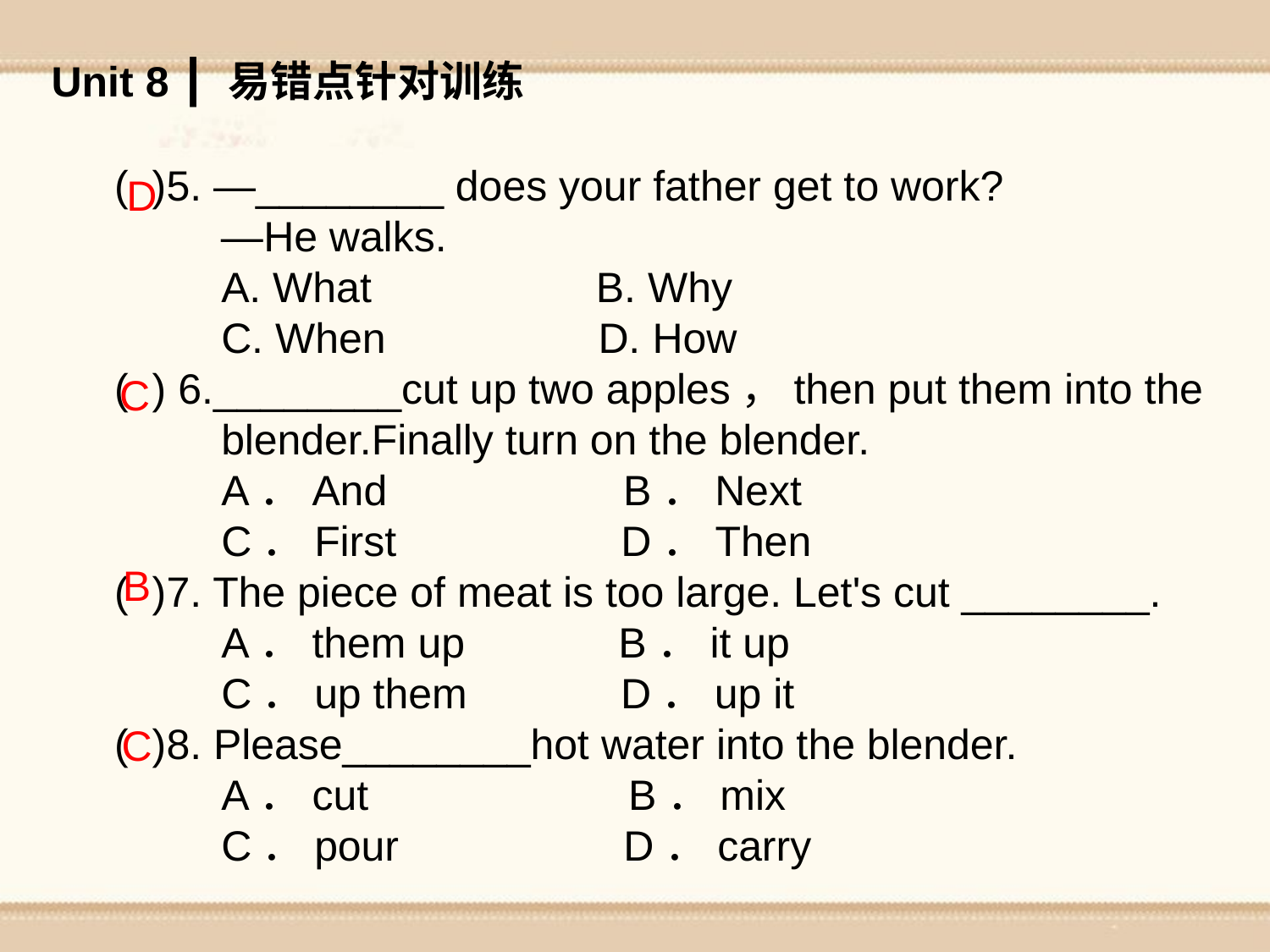

Unit 8 ┃ 易错点针对训练
(  )5. —________ does your father get to work?
         —He walks.
         A. What                   B. Why
         C. When                  D. How
(  ) 6.________cut up two apples，then put them into the
         blender.Finally turn on the blender.
         A．And                    B．Next
         C．First                   D．Then
(  )7. The piece of meat is too large. Let's cut ________.
         A．them up             B．it up
         C．up them             D．up it
(  )8. Please________hot water into the blender.
         A．cut                      B．mix
         C．pour                   D．carry
D
 C
 B
 C